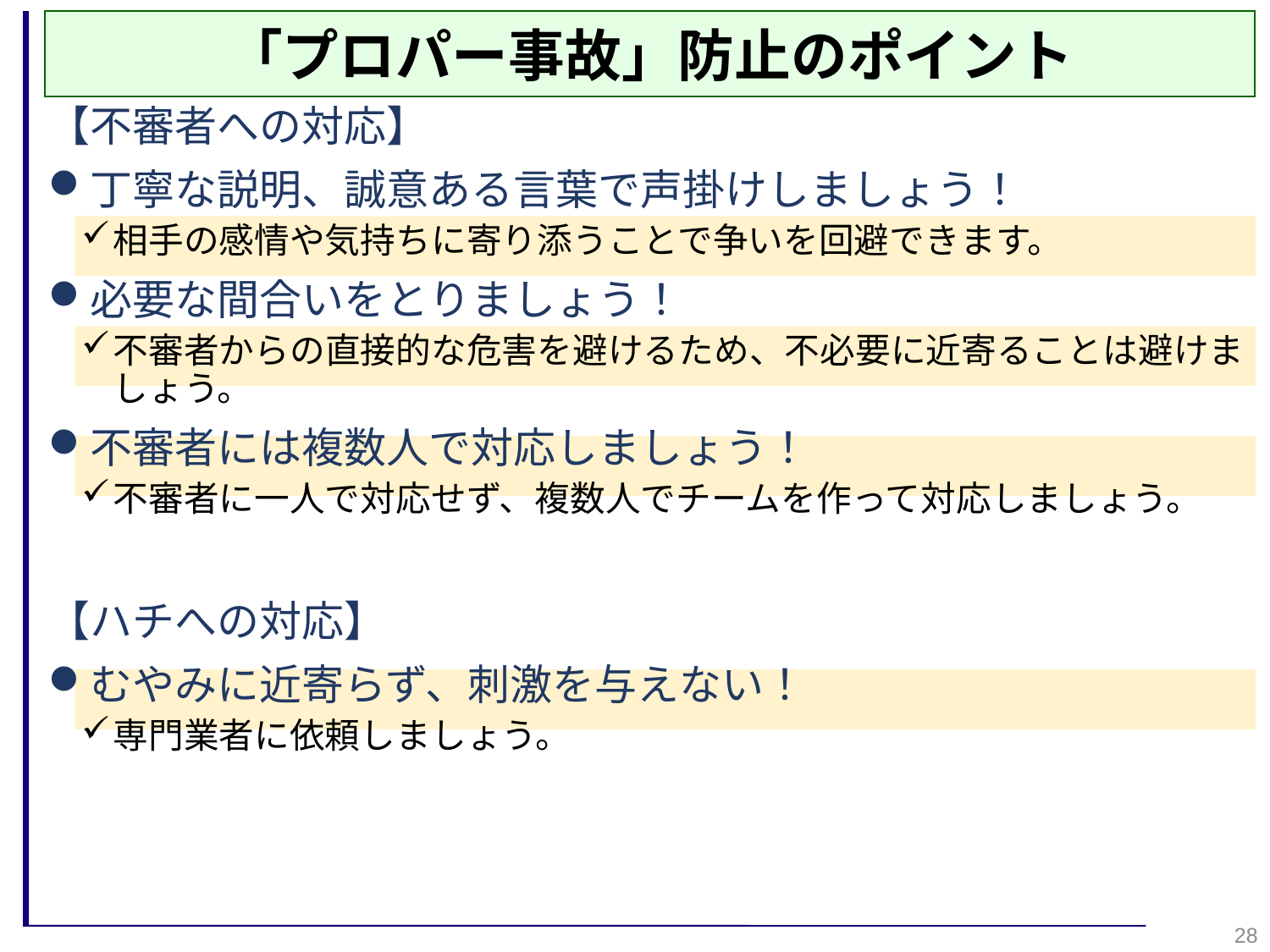

「プロパー事故」防止のポイント
【不審者への対応】
丁寧な説明、誠意ある言葉で声掛けしましょう！
相手の感情や気持ちに寄り添うことで争いを回避できます。
必要な間合いをとりましょう！
不審者からの直接的な危害を避けるため、不必要に近寄ることは避けましょう。
不審者には複数人で対応しましょう！
不審者に一人で対応せず、複数人でチームを作って対応しましょう。

【ハチへの対応】
むやみに近寄らず、刺激を与えない！
専門業者に依頼しましょう。

28